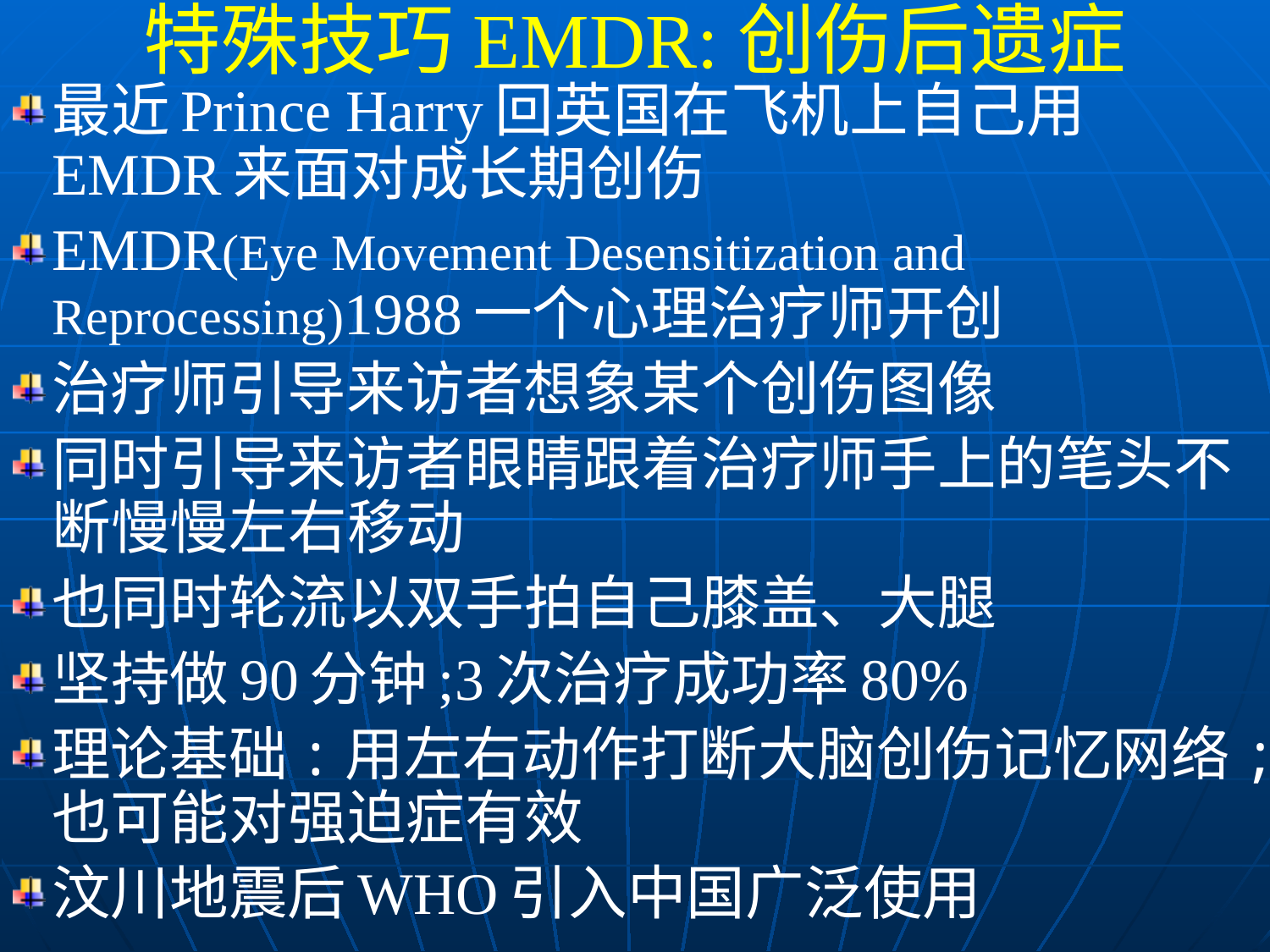

特殊技巧EMDR:创伤后遗症
最近Prince Harry回英国在飞机上自己用EMDR来面对成长期创伤
EMDR(Eye Movement Desensitization and Reprocessing)1988一个心理治疗师开创
治疗师引导来访者想象某个创伤图像
同时引导来访者眼睛跟着治疗师手上的笔头不断慢慢左右移动
也同时轮流以双手拍自己膝盖、大腿
坚持做90分钟;3次治疗成功率80%
理论基础:用左右动作打断大脑创伤记忆网络;也可能对强迫症有效
汶川地震后WHO引入中国广泛使用